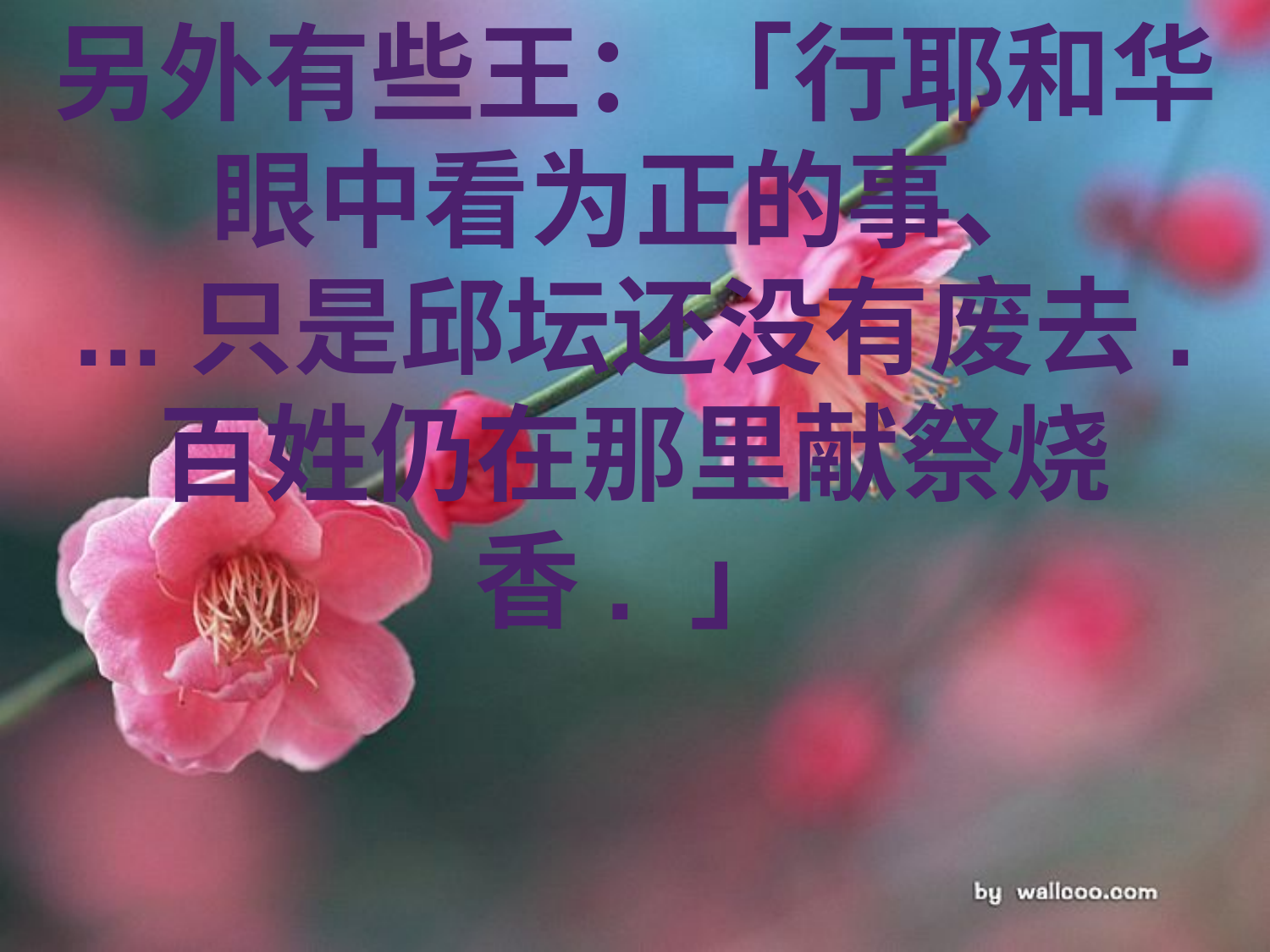

另外有些王：「行耶和华眼中看为正的事、
...只是邱坛还没有废去.
百姓仍在那里献祭烧香. 」